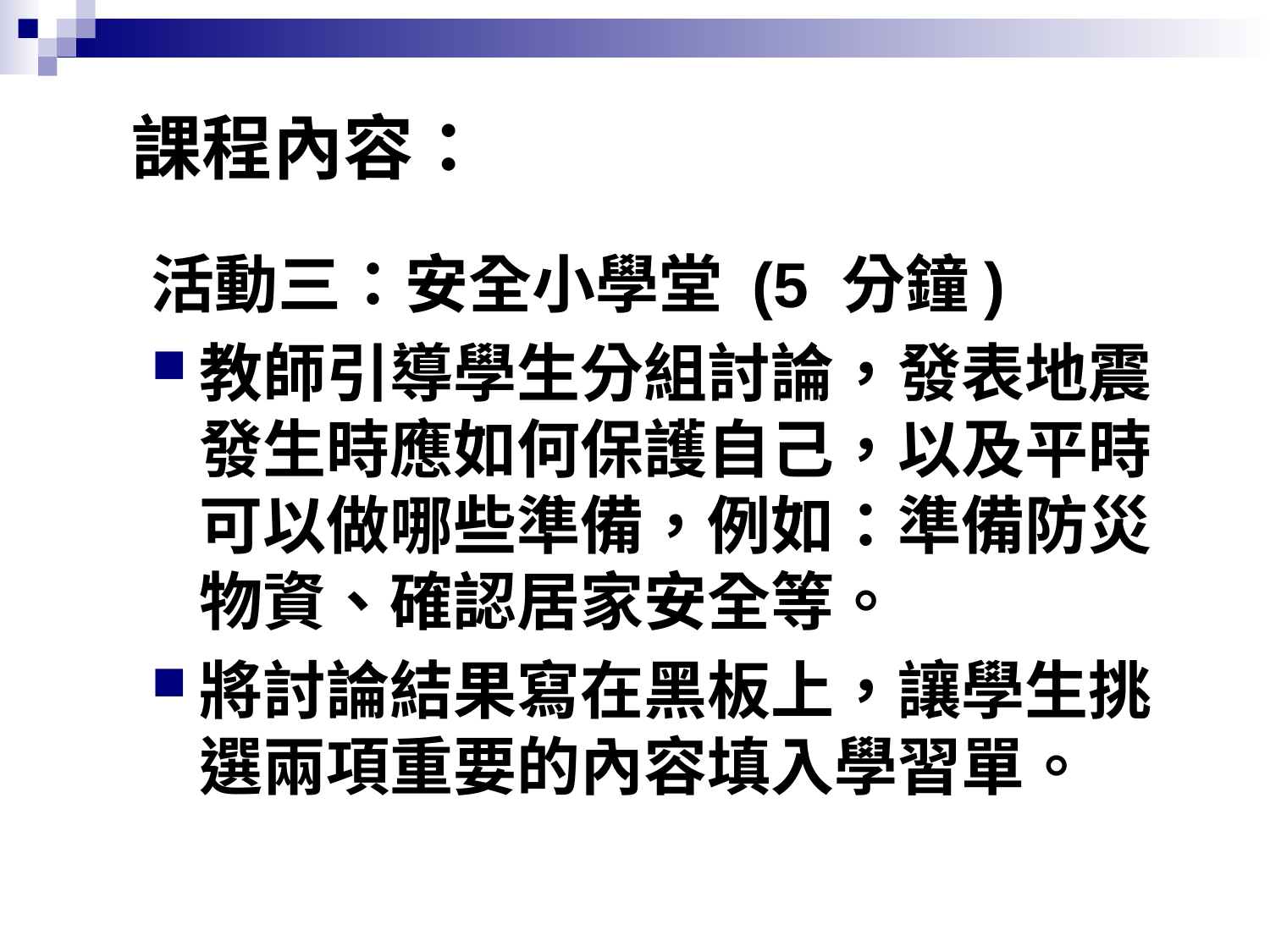

# 課程內容：
活動三：安全小學堂 (5 分鐘)
教師引導學生分組討論，發表地震發生時應如何保護自己，以及平時可以做哪些準備，例如：準備防災物資、確認居家安全等。
將討論結果寫在黑板上，讓學生挑選兩項重要的內容填入學習單。